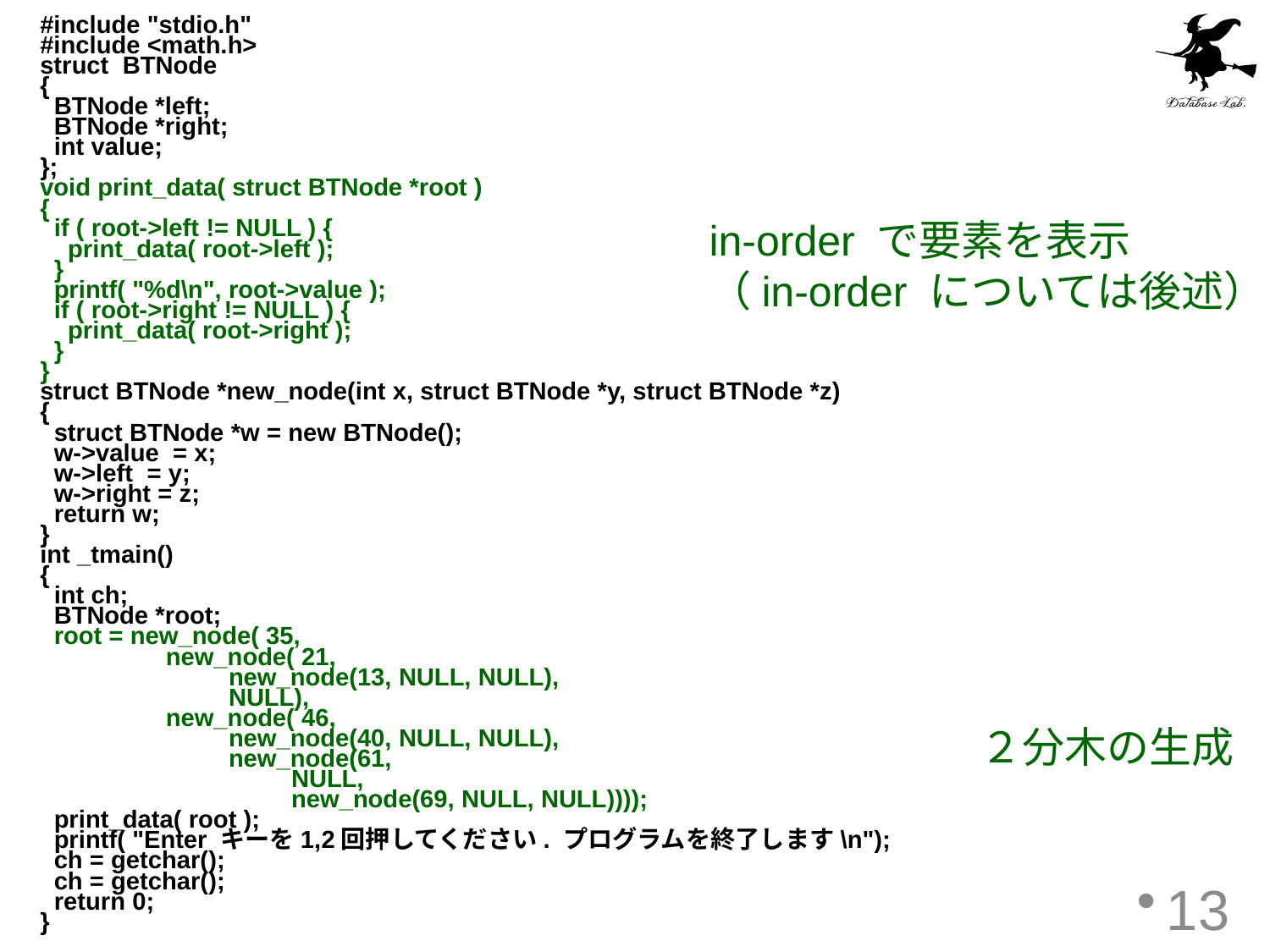

#include "stdio.h"
#include <math.h>
struct  BTNode
{
  BTNode *left;
  BTNode *right;
  int value;
};
void print_data( struct BTNode *root )
{
  if ( root->left != NULL ) {
    print_data( root->left );
  }
  printf( "%d\n", root->value );
  if ( root->right != NULL ) {
    print_data( root->right );
  }
}
struct BTNode *new_node(int x, struct BTNode *y, struct BTNode *z)
{
  struct BTNode *w = new BTNode();
  w->value  = x;
  w->left  = y;
  w->right = z;
  return w;
}
int _tmain()
{
  int ch;
  BTNode *root;
  root = new_node( 35,
                  new_node( 21,
                           new_node(13, NULL, NULL),
                           NULL),
                  new_node( 46,
                           new_node(40, NULL, NULL),
                           new_node(61,
                                    NULL,
                                    new_node(69, NULL, NULL))));
  print_data( root );
  printf( "Enter キーを1,2回押してください. プログラムを終了します\n");
  ch = getchar();
  ch = getchar();
  return 0;
}
in-order で要素を表示
（in-order については後述）
２分木の生成
13